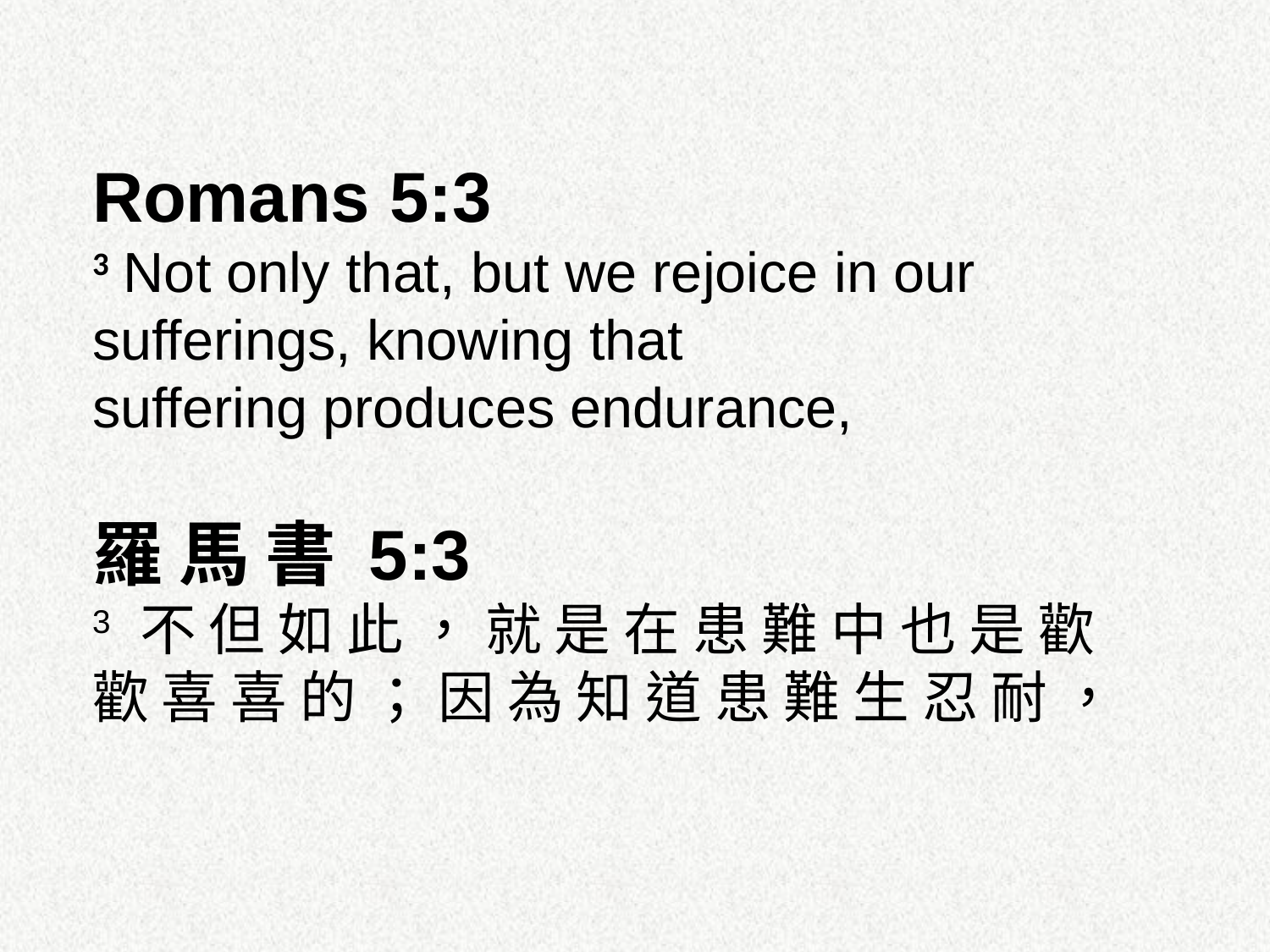

Romans 5:3
3  Not only that, but we rejoice in our sufferings, knowing that suffering produces endurance,
羅 馬 書 5:3
3 不 但 如 此 ， 就 是 在 患 難 中 也 是 歡 歡 喜 喜 的 ； 因 為 知 道 患 難 生 忍 耐 ，